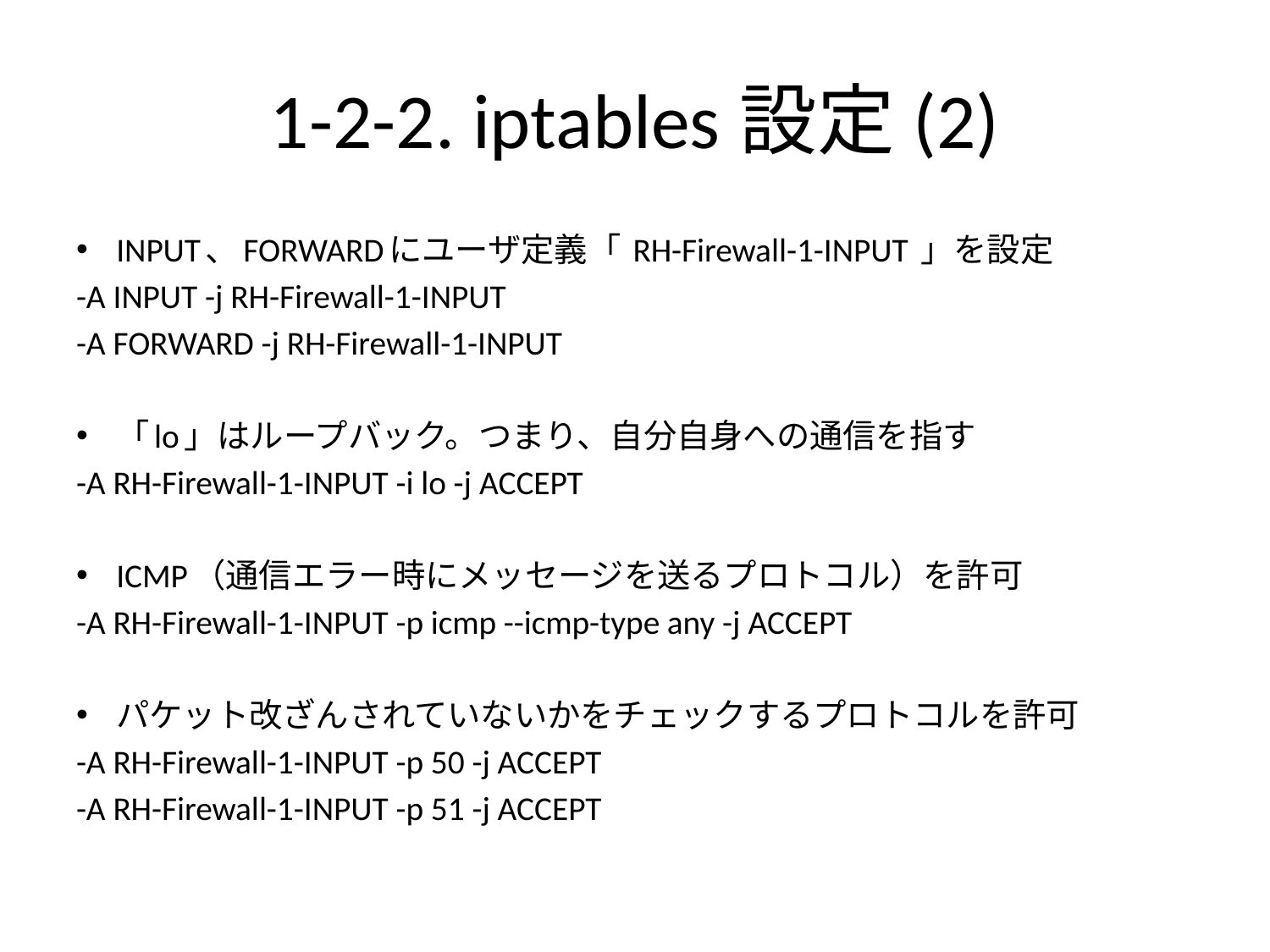

# 1-2-2. iptables設定(2)
INPUT、FORWARDにユーザ定義「 RH-Firewall-1-INPUT 」を設定
-A INPUT -j RH-Firewall-1-INPUT
-A FORWARD -j RH-Firewall-1-INPUT

「lo」はループバック。つまり、自分自身への通信を指す
-A RH-Firewall-1-INPUT -i lo -j ACCEPT

ICMP（通信エラー時にメッセージを送るプロトコル）を許可
-A RH-Firewall-1-INPUT -p icmp --icmp-type any -j ACCEPT

パケット改ざんされていないかをチェックするプロトコルを許可
-A RH-Firewall-1-INPUT -p 50 -j ACCEPT
-A RH-Firewall-1-INPUT -p 51 -j ACCEPT